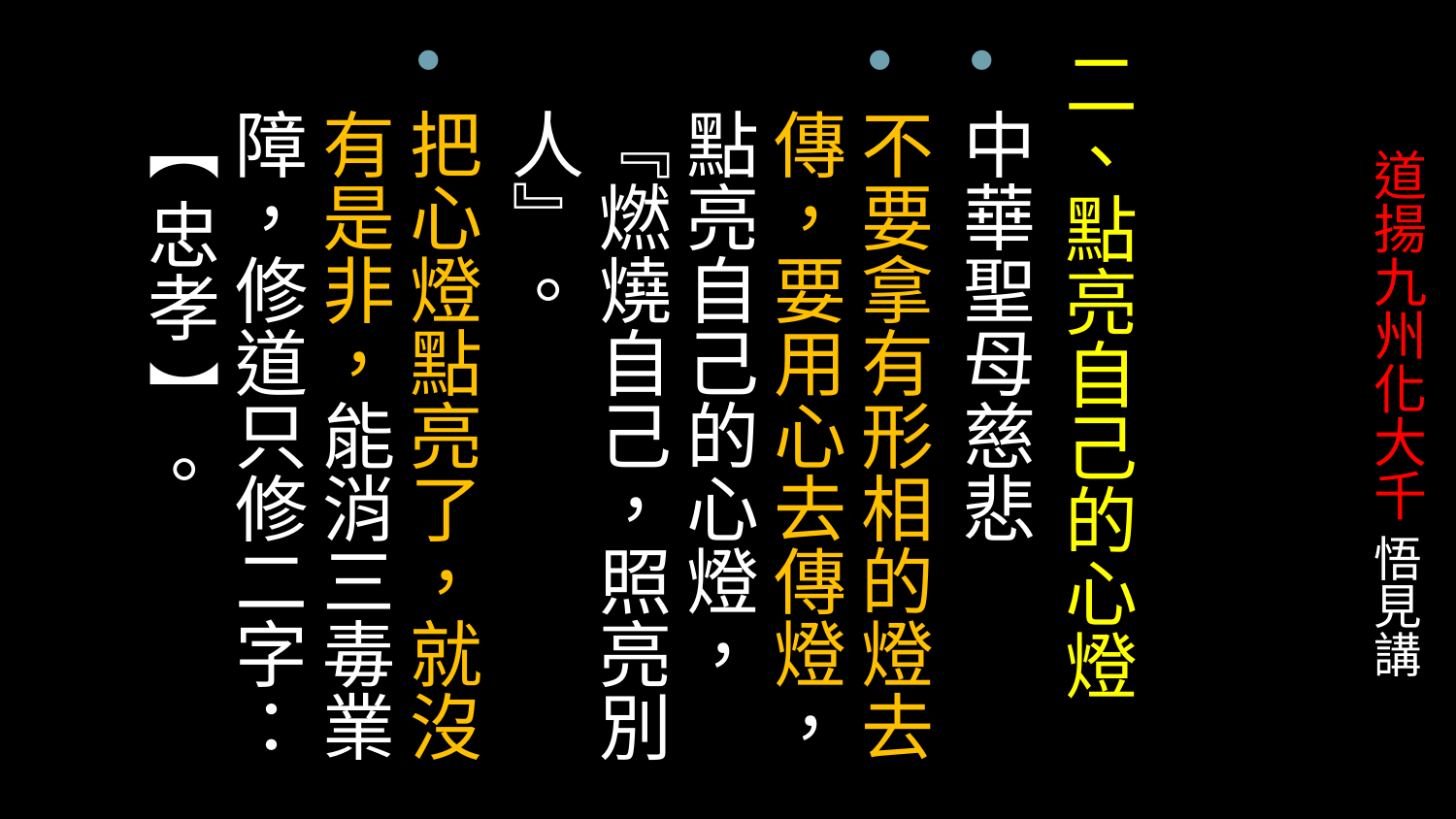

二、點亮自己的心燈
中華聖母慈悲
不要拿有形相的燈去傳，要用心去傳燈，點亮自己的心燈，『燃燒自己，照亮別人』。
把心燈點亮了，就沒有是非，能消三毒業障，修道只修二字：【 忠孝 】。

# 道揚九州化大千 悟見講